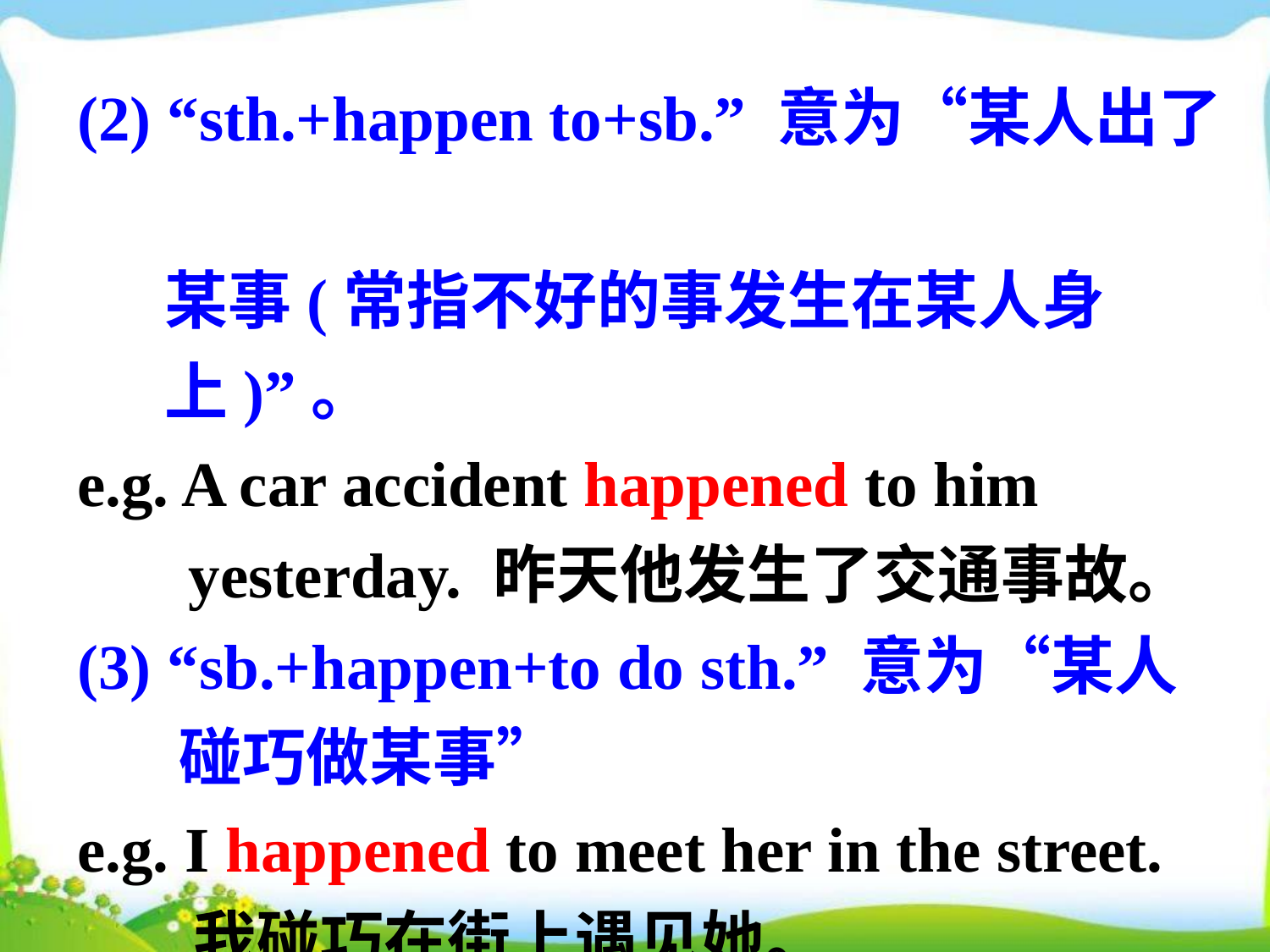

(2) “sth.+happen to+sb.” 意为“某人出了
     某事(常指不好的事发生在某人身
     上)”。
e.g. A car accident happened to him
       yesterday. 昨天他发生了交通事故。
(3) “sb.+happen+to do sth.” 意为“某人
      碰巧做某事”
e.g. I happened to meet her in the street.
       我碰巧在街上遇见她。